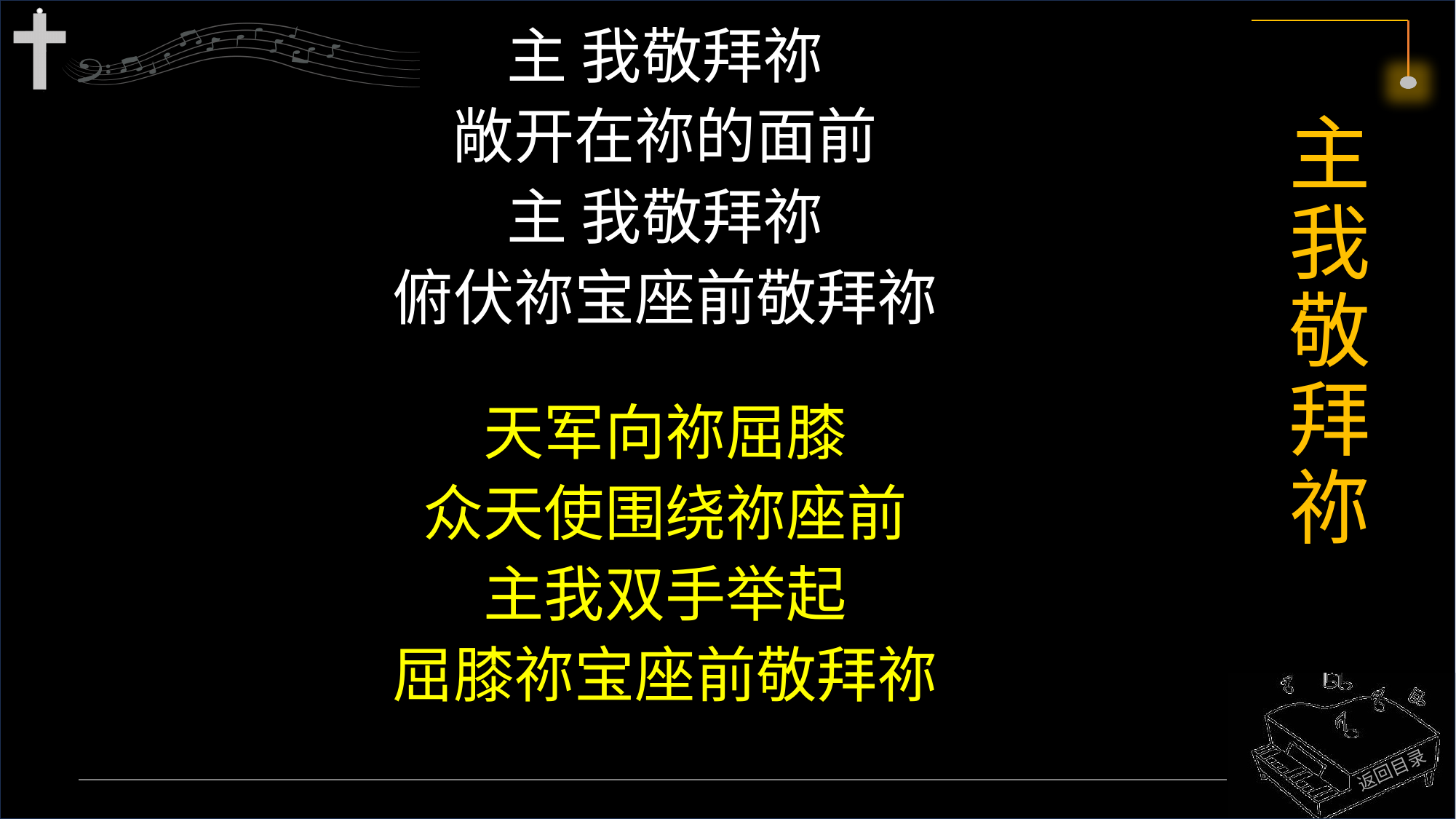

主 我敬拜祢
敞开在祢的面前
主 我敬拜祢
俯伏祢宝座前敬拜祢

天军向祢屈膝
众天使围绕祢座前
主我双手举起
屈膝祢宝座前敬拜祢
# 主我敬拜祢